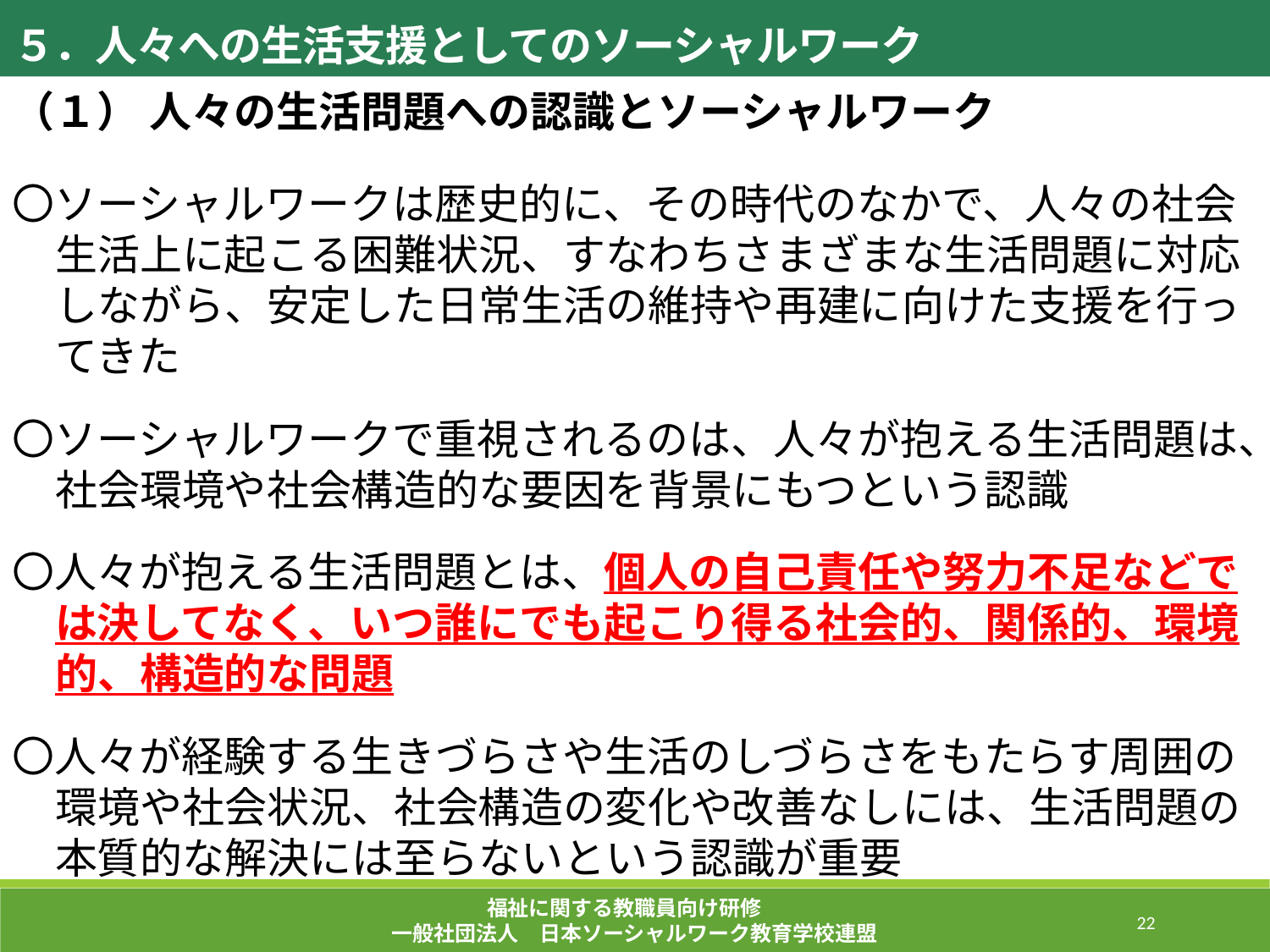

５．人々への生活支援としてのソーシャルワーク
（１） 人々の生活問題への認識とソーシャルワーク
〇ソーシャルワークは歴史的に、その時代のなかで、人々の社会生活上に起こる困難状況、すなわちさまざまな生活問題に対応しながら、安定した日常生活の維持や再建に向けた支援を行ってきた
〇ソーシャルワークで重視されるのは、人々が抱える生活問題は、社会環境や社会構造的な要因を背景にもつという認識
〇人々が抱える生活問題とは、個人の自己責任や努力不足などでは決してなく、いつ誰にでも起こり得る社会的、関係的、環境的、構造的な問題
〇人々が経験する生きづらさや生活のしづらさをもたらす周囲の環境や社会状況、社会構造の変化や改善なしには、生活問題の本質的な解決には至らないという認識が重要
福祉に関する教職員向け研修
一般社団法人　日本ソーシャルワーク教育学校連盟
22